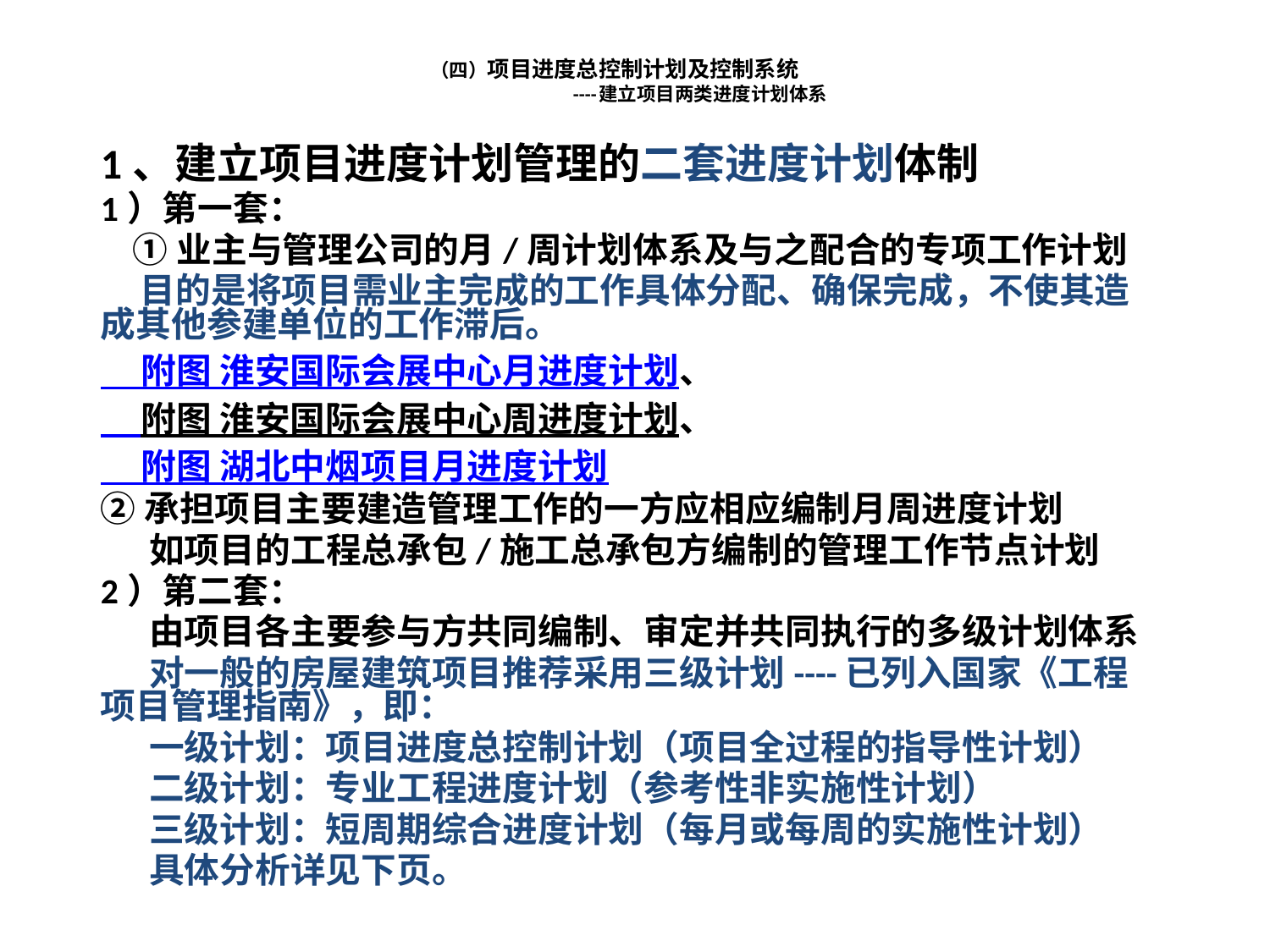

# （四）项目进度总控制计划及控制系统 ----建立项目两类进度计划体系
1、建立项目进度计划管理的二套进度计划体制
1）第一套：
    ①业主与管理公司的月/周计划体系及与之配合的专项工作计划
    目的是将项目需业主完成的工作具体分配、确保完成，不使其造成其他参建单位的工作滞后。
     附图 淮安国际会展中心月进度计划、
     附图 淮安国际会展中心周进度计划、
     附图 湖北中烟项目月进度计划
②承担项目主要建造管理工作的一方应相应编制月周进度计划
     如项目的工程总承包/施工总承包方编制的管理工作节点计划
2）第二套：
     由项目各主要参与方共同编制、审定并共同执行的多级计划体系
     对一般的房屋建筑项目推荐采用三级计划----已列入国家《工程项目管理指南》，即：
     一级计划：项目进度总控制计划（项目全过程的指导性计划）
     二级计划：专业工程进度计划（参考性非实施性计划）
     三级计划：短周期综合进度计划（每月或每周的实施性计划）
     具体分析详见下页。